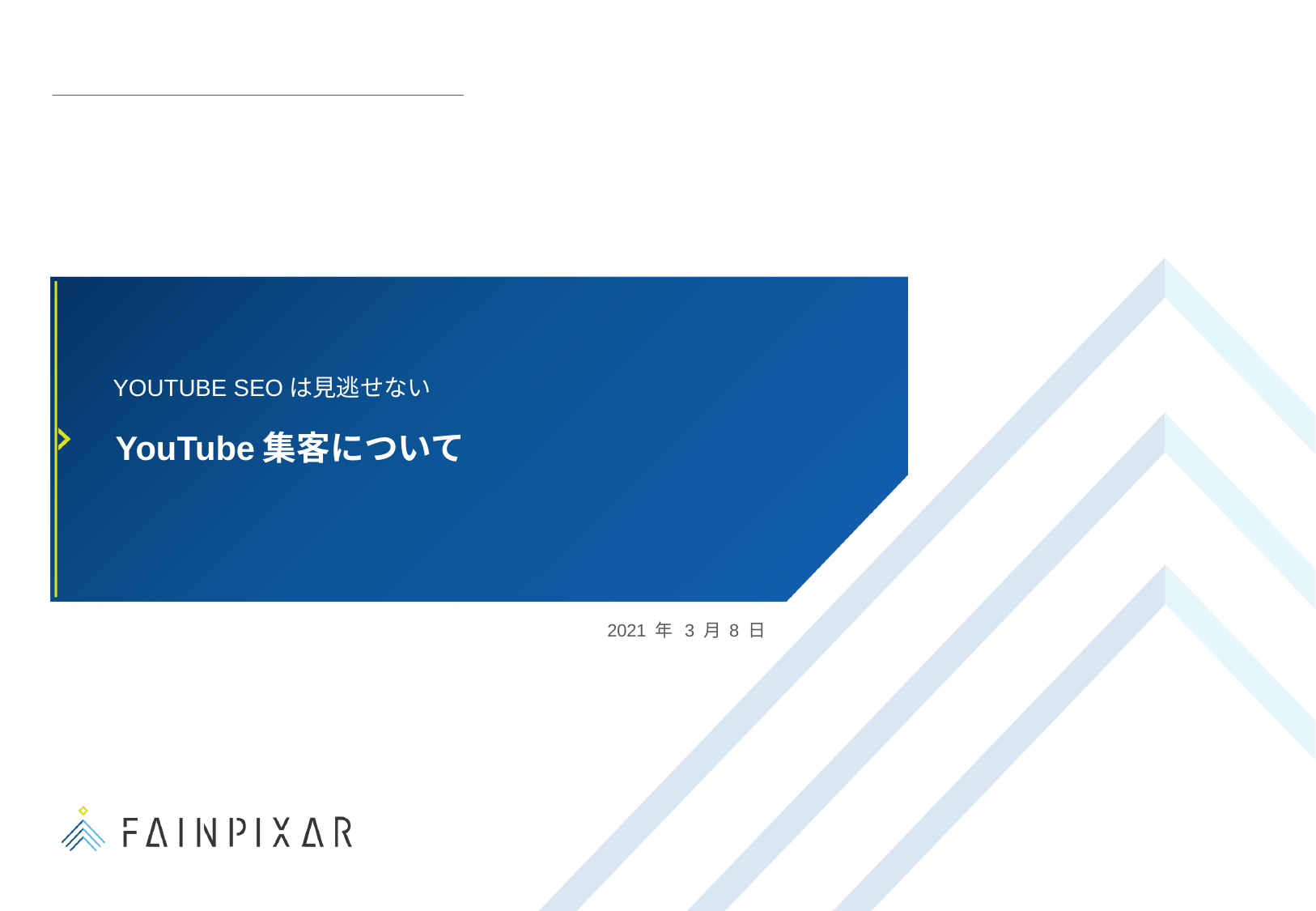

YOUTUBE SEOは見逃せない
YouTube集客について
2021 年  3 月 8 日